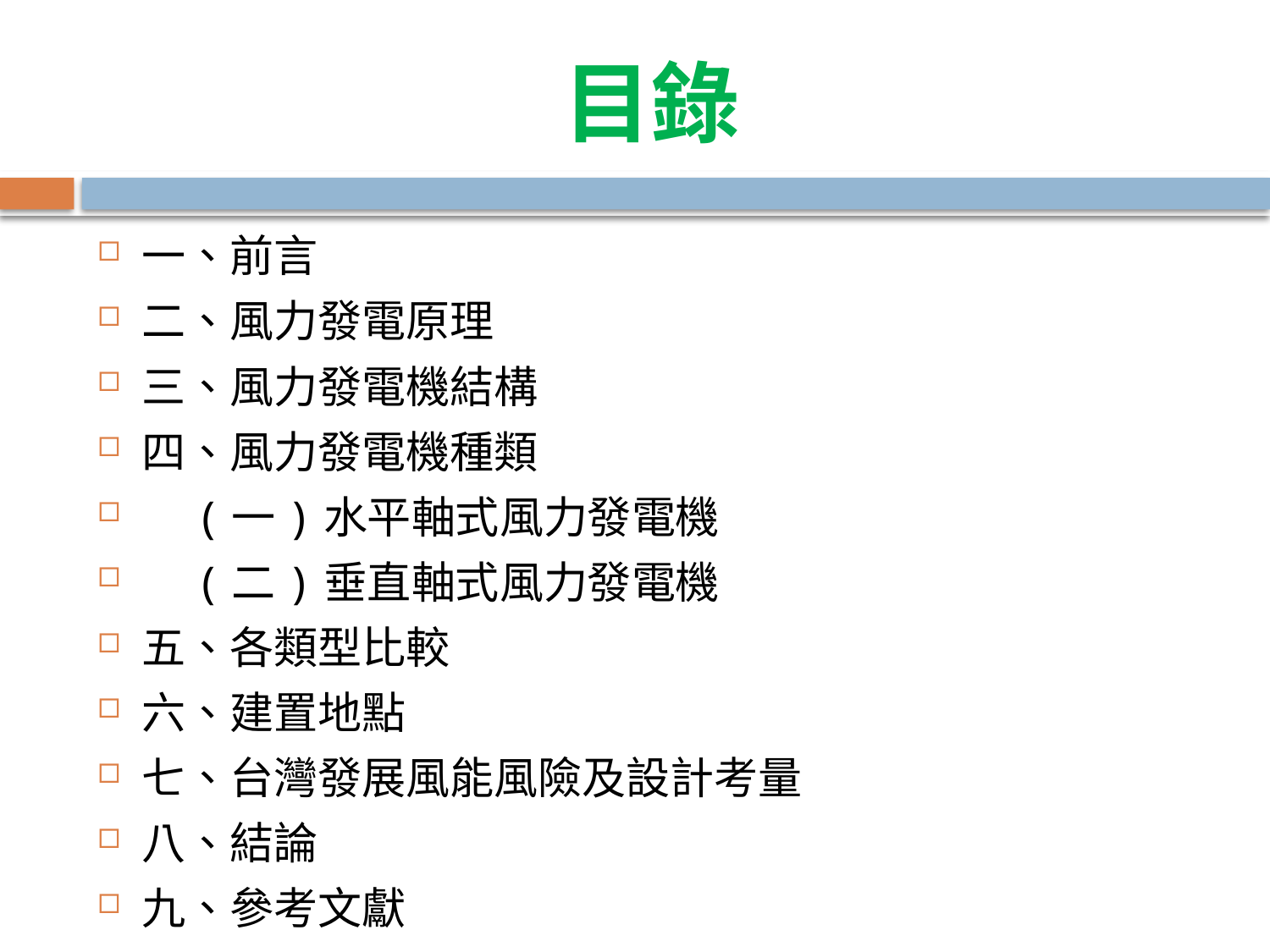

# 目錄
一、前言
二、風力發電原理
三、風力發電機結構
四、風力發電機種類
  (一)水平軸式風力發電機
  (二)垂直軸式風力發電機
五、各類型比較
六、建置地點
七、台灣發展風能風險及設計考量
八、結論
九、參考文獻